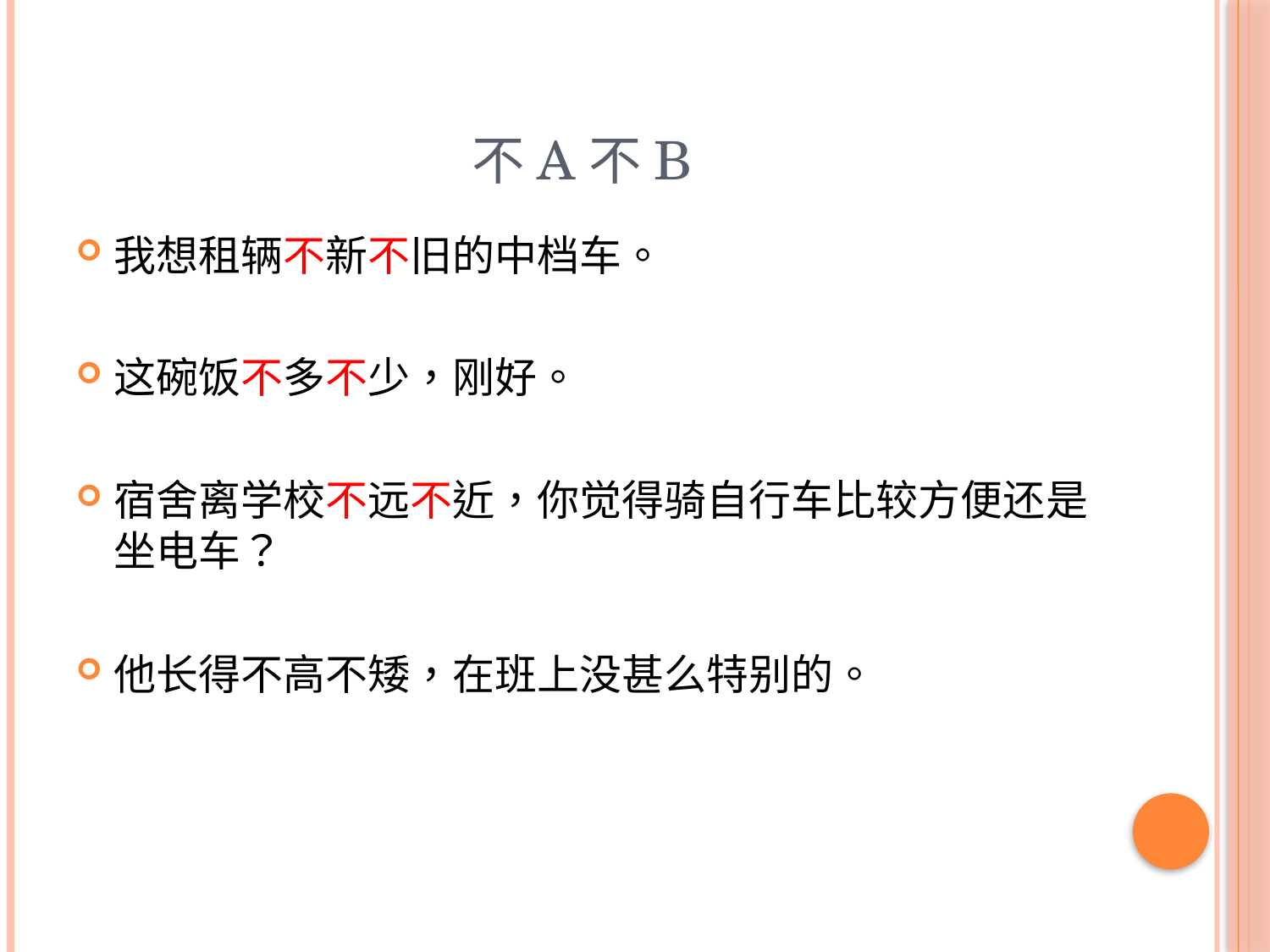

# 不a不b
我想租辆不新不旧的中档车。

这碗饭不多不少，刚好。

宿舍离学校不远不近，你觉得骑自行车比较方便还是坐电车？

他长得不高不矮，在班上没甚么特别的。